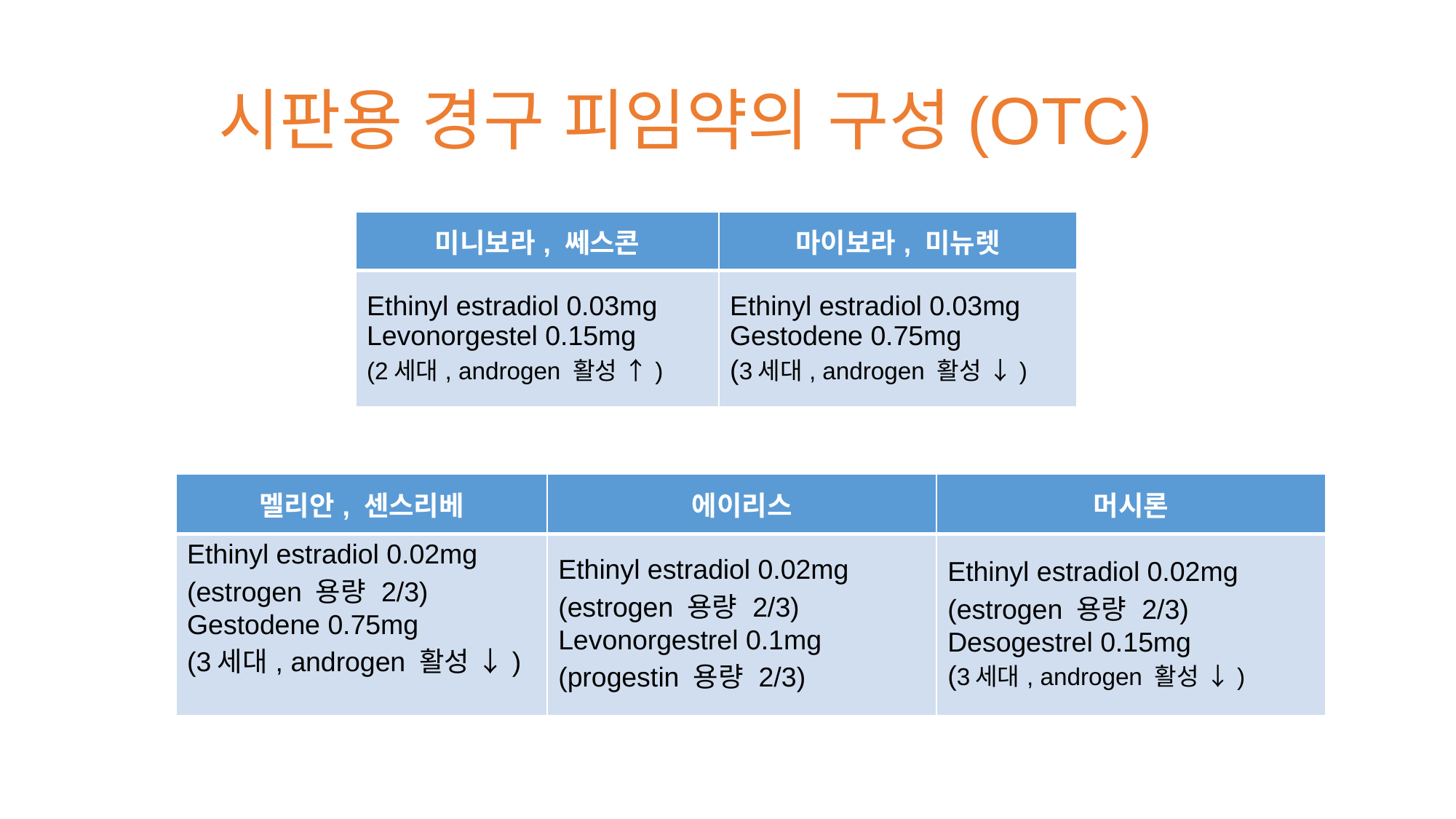

# 시판용 경구 피임약의 구성(OTC)
| 미니보라, 쎄스콘 | 마이보라, 미뉴렛 |
| --- | --- |
| Ethinyl estradiol 0.03mg Levonorgestel 0.15mg (2세대, androgen 활성 ↑) | Ethinyl estradiol 0.03mg Gestodene 0.75mg (3세대, androgen 활성 ↓) |
| 멜리안, 센스리베 | 에이리스 | 머시론 |
| --- | --- | --- |
| Ethinyl estradiol 0.02mg (estrogen 용량 2/3) Gestodene 0.75mg (3세대, androgen 활성 ↓) | Ethinyl estradiol 0.02mg (estrogen 용량 2/3) Levonorgestrel 0.1mg (progestin 용량 2/3) | Ethinyl estradiol 0.02mg (estrogen 용량 2/3) Desogestrel 0.15mg (3세대, androgen 활성 ↓) |